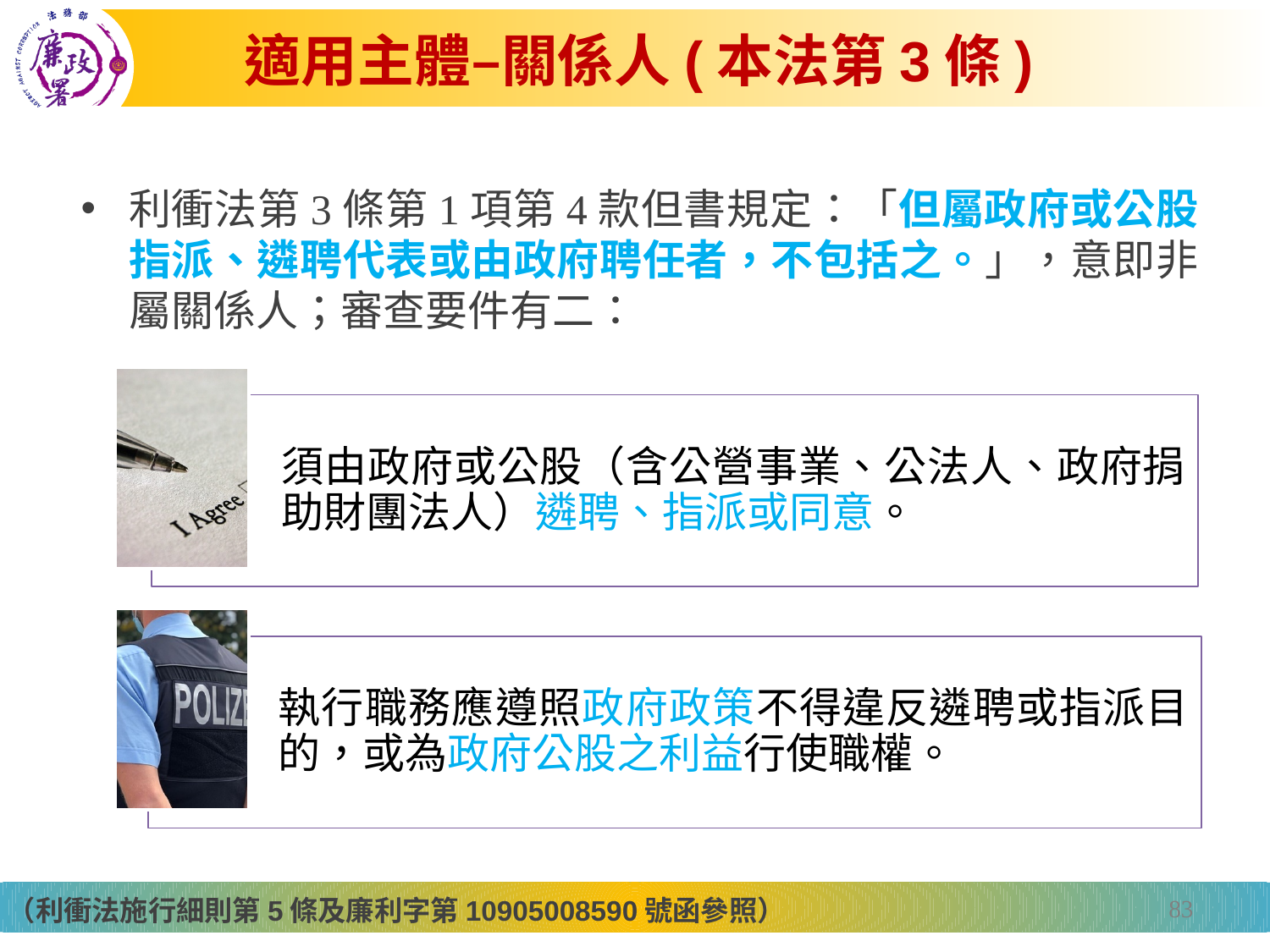

適用主體–關係人(本法第3條)
利衝法第3條第1項第4款但書規定：「但屬政府或公股指派、遴聘代表或由政府聘任者，不包括之。」，意即非屬關係人；審查要件有二：
須由政府或公股（含公營事業、公法人、政府捐助財團法人）遴聘、指派或同意。
執行職務應遵照政府政策不得違反遴聘或指派目的，或為政府公股之利益行使職權。
83
（利衝法施行細則第5條及廉利字第10905008590號函參照）